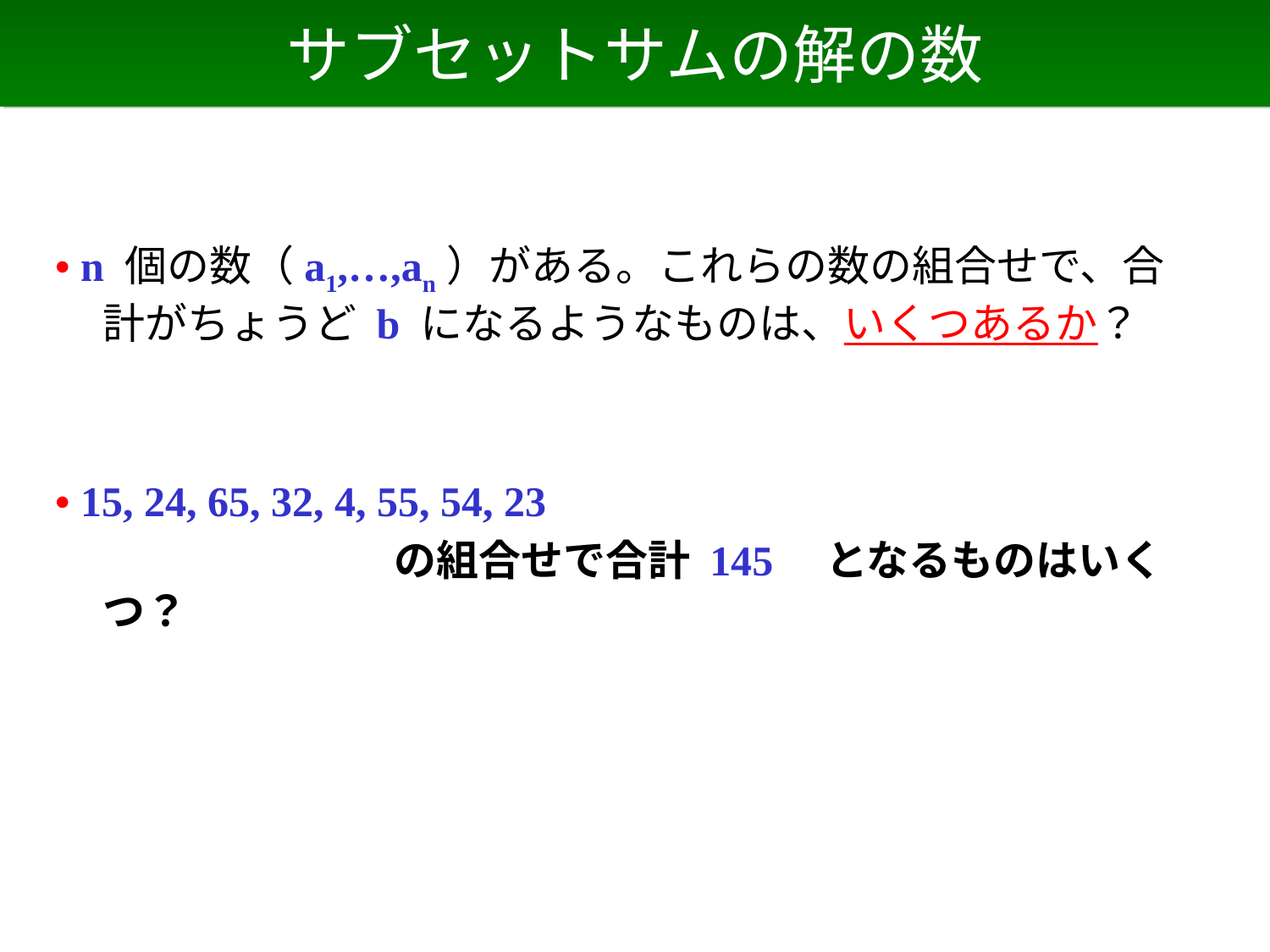

# サブセットサムの解の数
• n 個の数（a1,…,an）がある。これらの数の組合せで、合計がちょうど b になるようなものは、いくつあるか？

• 15, 24, 65, 32, 4, 55, 54, 23
　　　　　　　　の組合せで合計 145　となるものはいくつ？